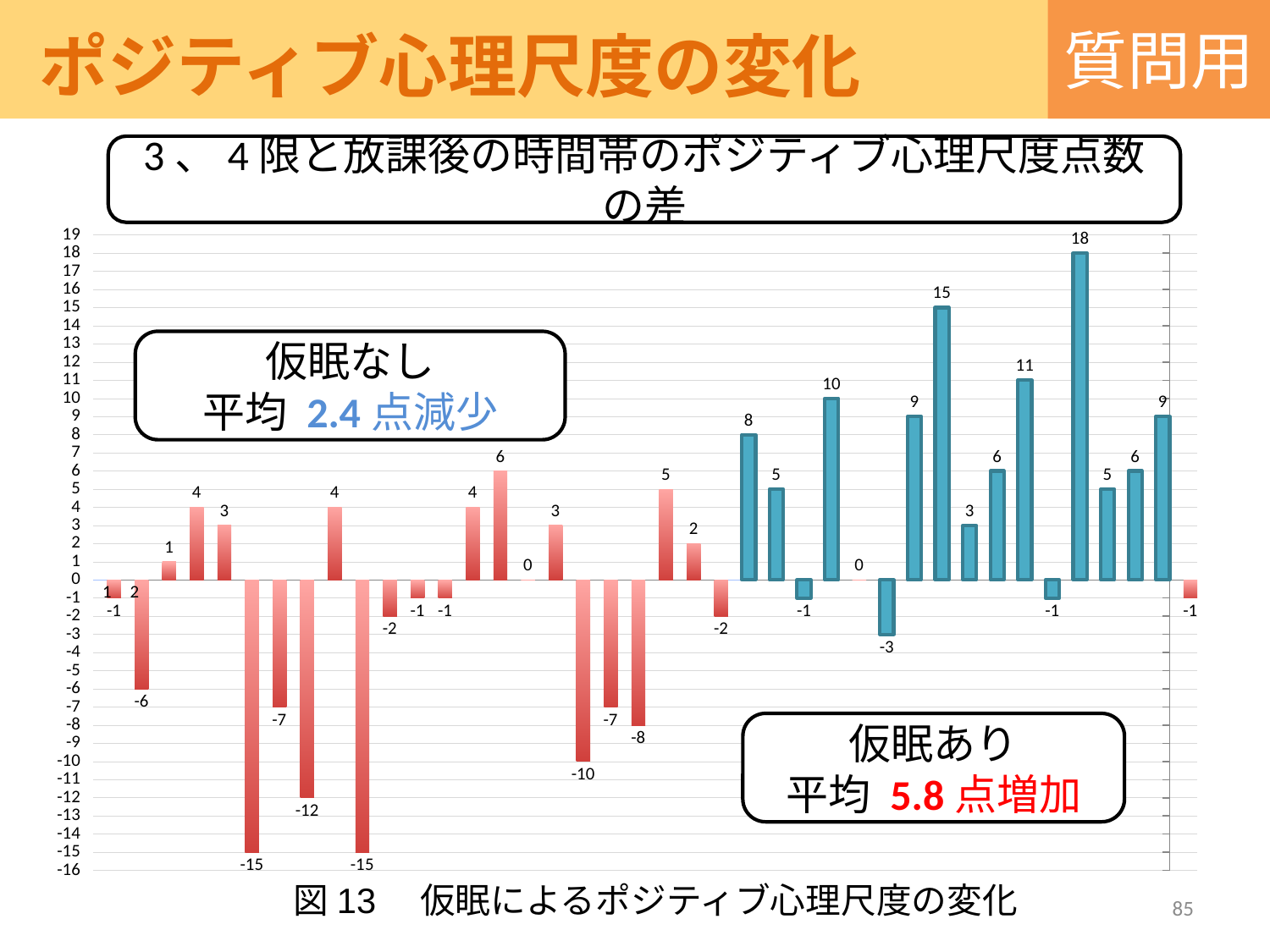

質問用

ポジティブ心理尺度の変化
3、4限と放課後の時間帯のポジティブ心理尺度点数の差

### Chart

| Category |  |  |
|---|---|---|
仮眠なし
平均 2.4点減少
仮眠あり
平均 5.8点増加
図13　仮眠によるポジティブ心理尺度の変化
85